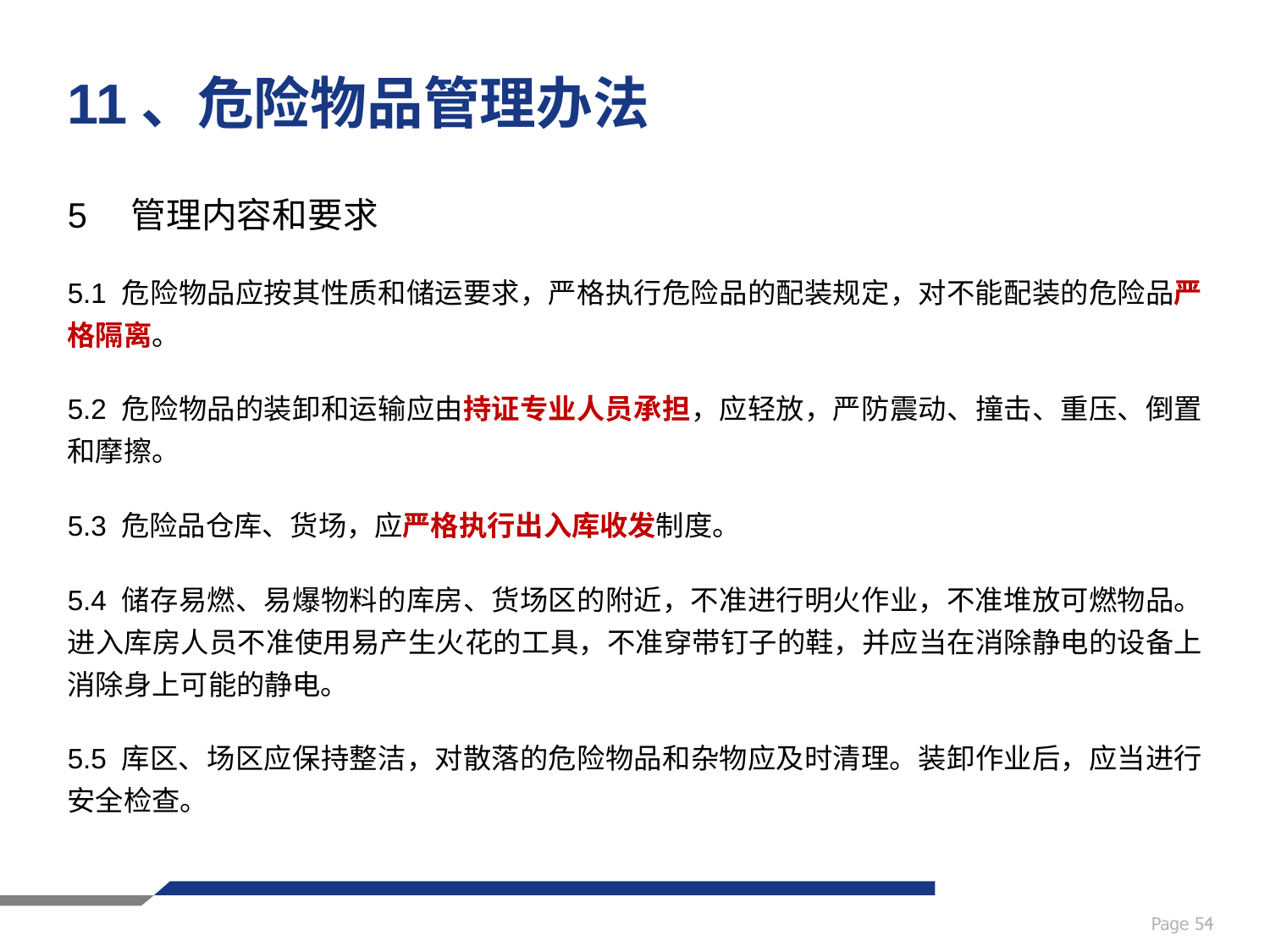

# 11、危险物品管理办法
5　管理内容和要求
5.1 危险物品应按其性质和储运要求，严格执行危险品的配装规定，对不能配装的危险品严格隔离。
5.2 危险物品的装卸和运输应由持证专业人员承担，应轻放，严防震动、撞击、重压、倒置和摩擦。
5.3 危险品仓库、货场，应严格执行出入库收发制度。
5.4 储存易燃、易爆物料的库房、货场区的附近，不准进行明火作业，不准堆放可燃物品。进入库房人员不准使用易产生火花的工具，不准穿带钉子的鞋，并应当在消除静电的设备上消除身上可能的静电。
5.5 库区、场区应保持整洁，对散落的危险物品和杂物应及时清理。装卸作业后，应当进行安全检查。
Page 54